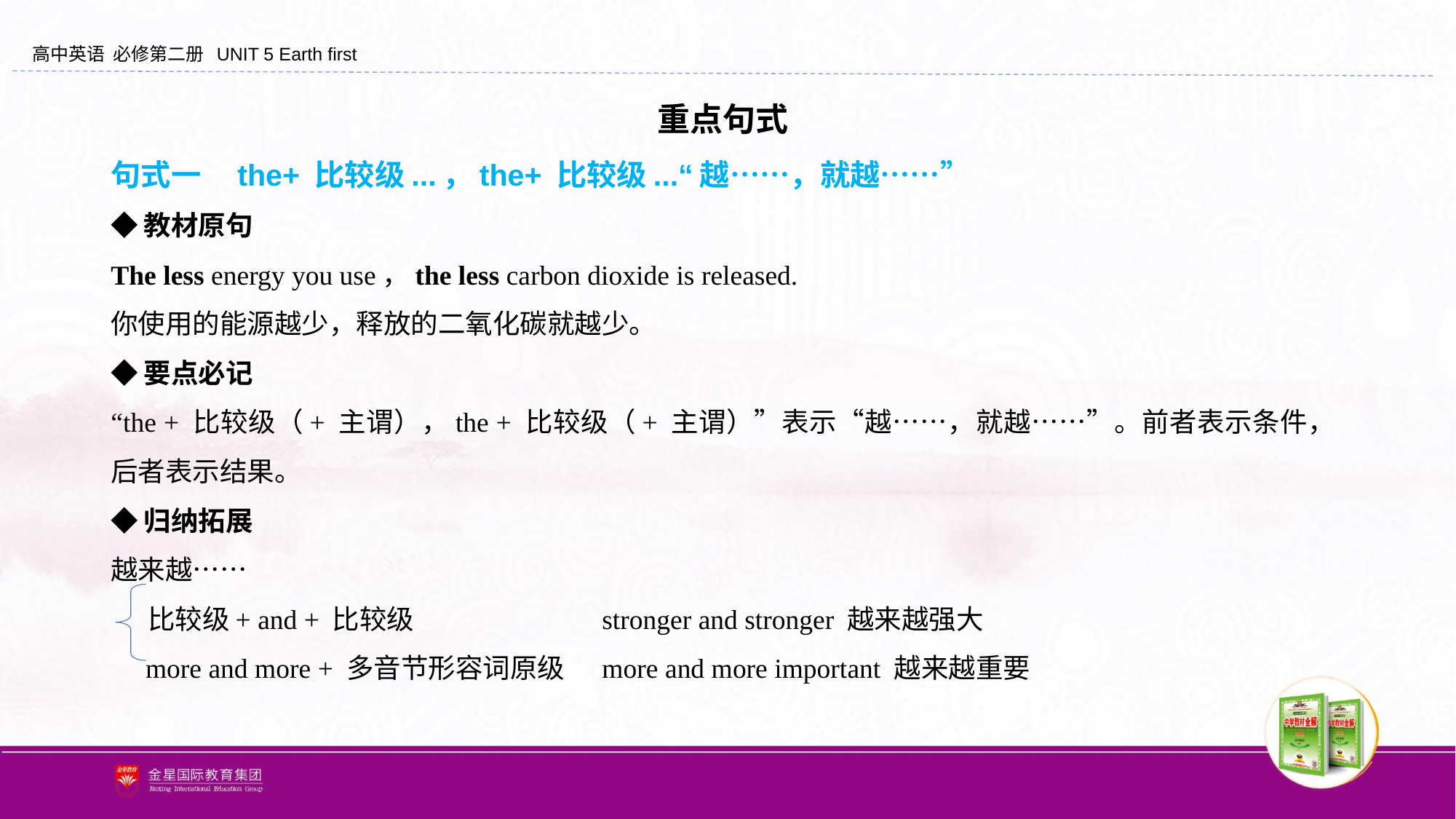

重点句式
句式一　the+ 比较级...，the+ 比较级...“越……，就越……”
◆教材原句
The less energy you use，the less carbon dioxide is released.
你使用的能源越少，释放的二氧化碳就越少。
◆要点必记
“the + 比较级（+ 主谓），the + 比较级（+ 主谓）”表示“越……，就越……”。前者表示条件，后者表示结果。
◆归纳拓展
越来越……
     比较级+ and + 比较级 	 	stronger and stronger 越来越强大
     more and more + 多音节形容词原级	more and more important 越来越重要